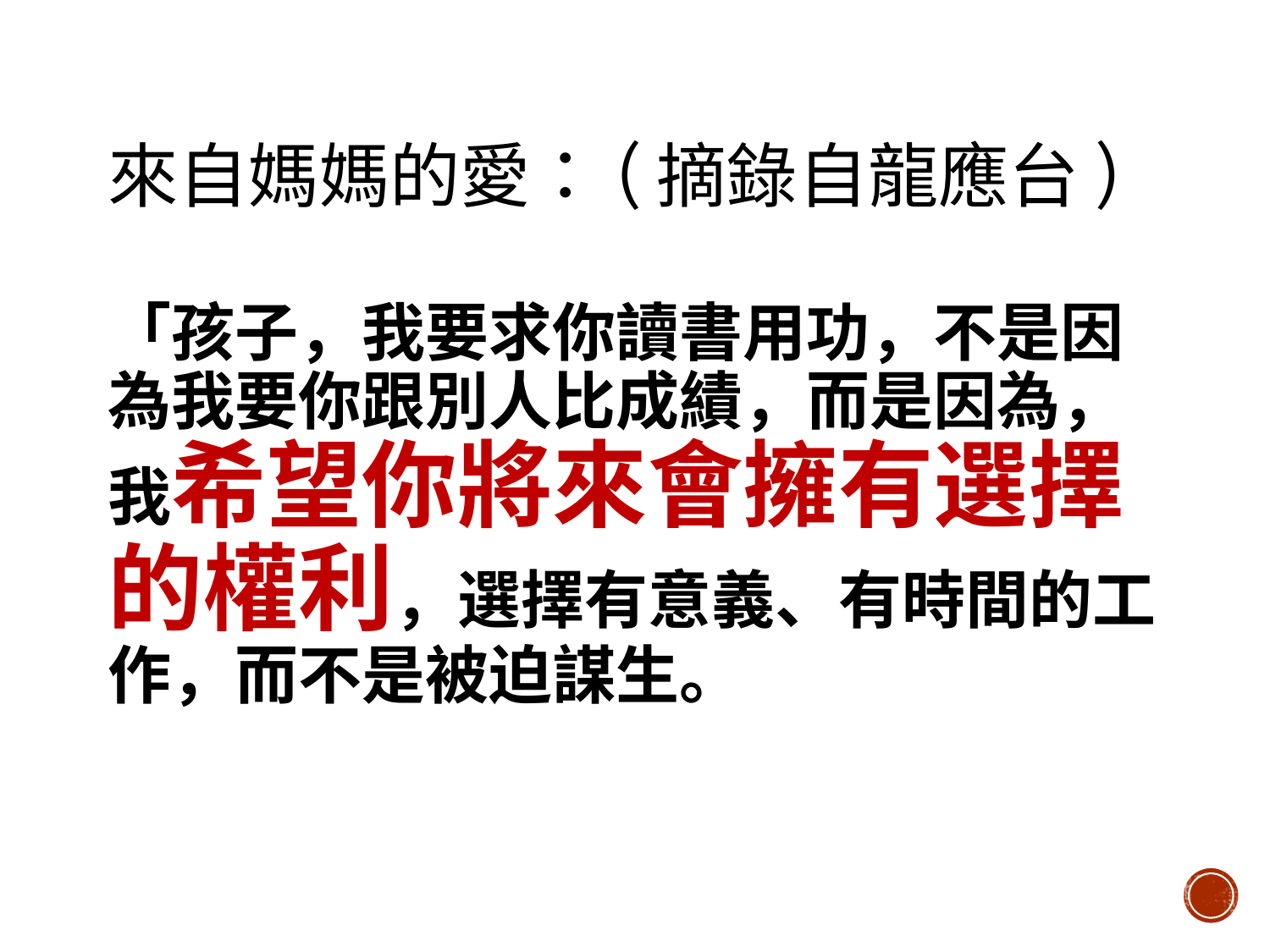

# 來自媽媽的愛：(摘錄自龍應台)
「孩子，我要求你讀書用功，不是因為我要你跟別人比成績，而是因為，我希望你將來會擁有選擇的權利，選擇有意義、有時間的工作，而不是被迫謀生。